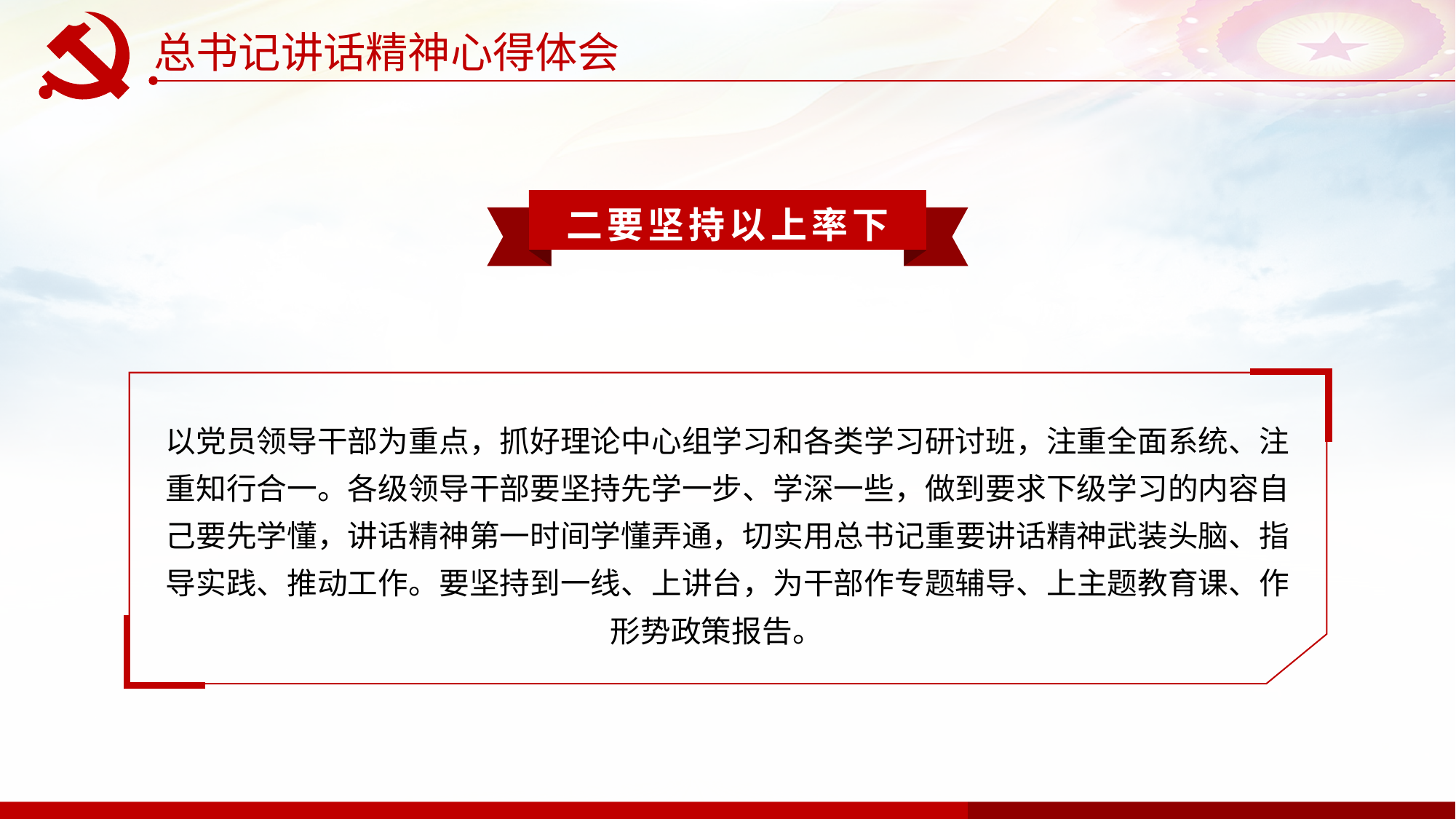

总书记讲话精神心得体会
二要坚持以上率下

以党员领导干部为重点，抓好理论中心组学习和各类学习研讨班，注重全面系统、注重知行合一。各级领导干部要坚持先学一步、学深一些，做到要求下级学习的内容自己要先学懂，讲话精神第一时间学懂弄通，切实用总书记重要讲话精神武装头脑、指导实践、推动工作。要坚持到一线、上讲台，为干部作专题辅导、上主题教育课、作形势政策报告。